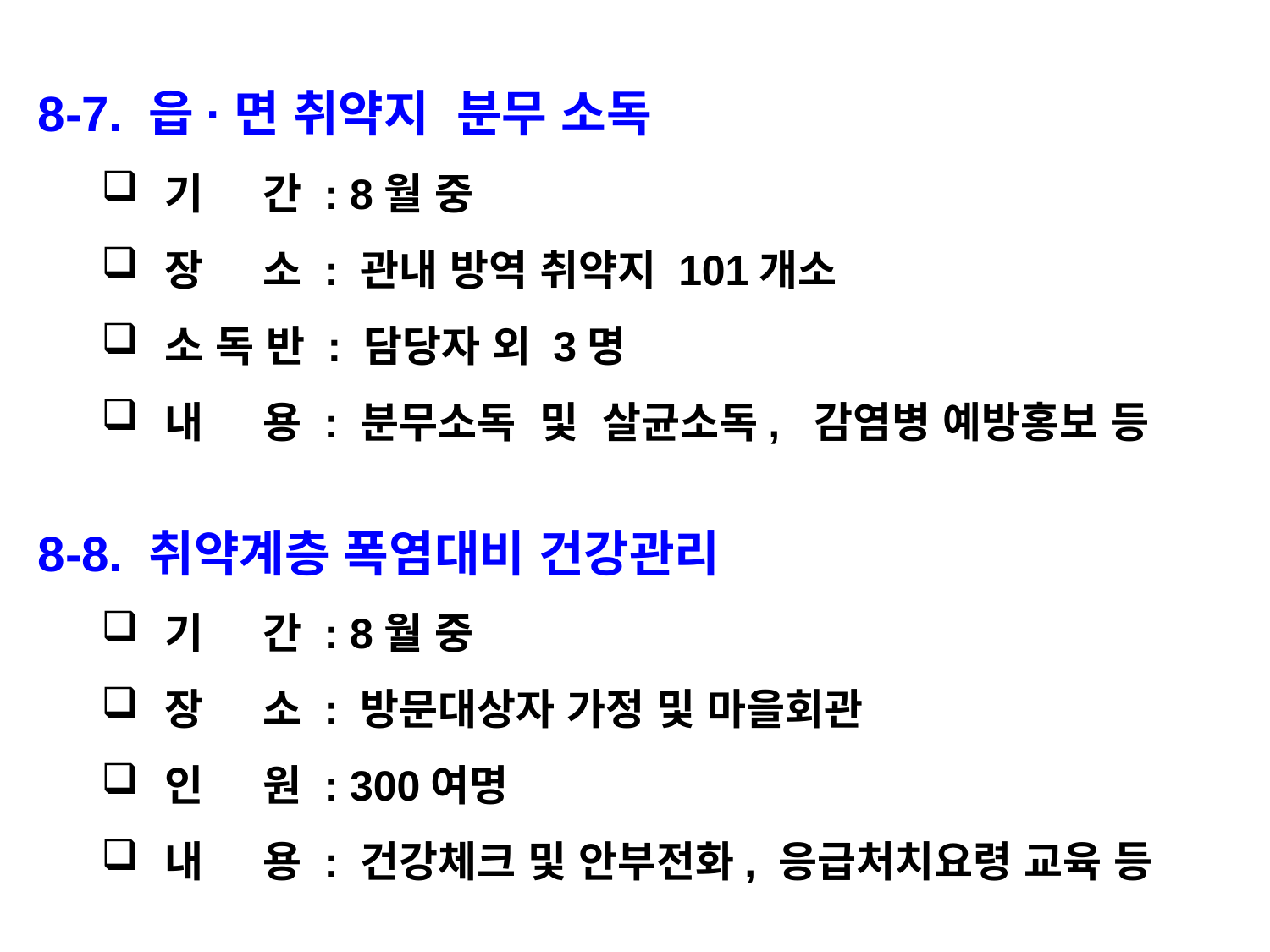

8-7. 읍·면 취약지  분무 소독
기     간 : 8월 중
장     소 : 관내 방역 취약지 101개소
소 독 반 : 담당자 외 3명
내     용 : 분무소독  및  살균소독,  감염병 예방홍보 등

8-8. 취약계층 폭염대비 건강관리
기     간 : 8월 중
장     소 : 방문대상자 가정 및 마을회관
인     원 : 300여명
내     용 : 건강체크 및 안부전화, 응급처치요령 교육 등